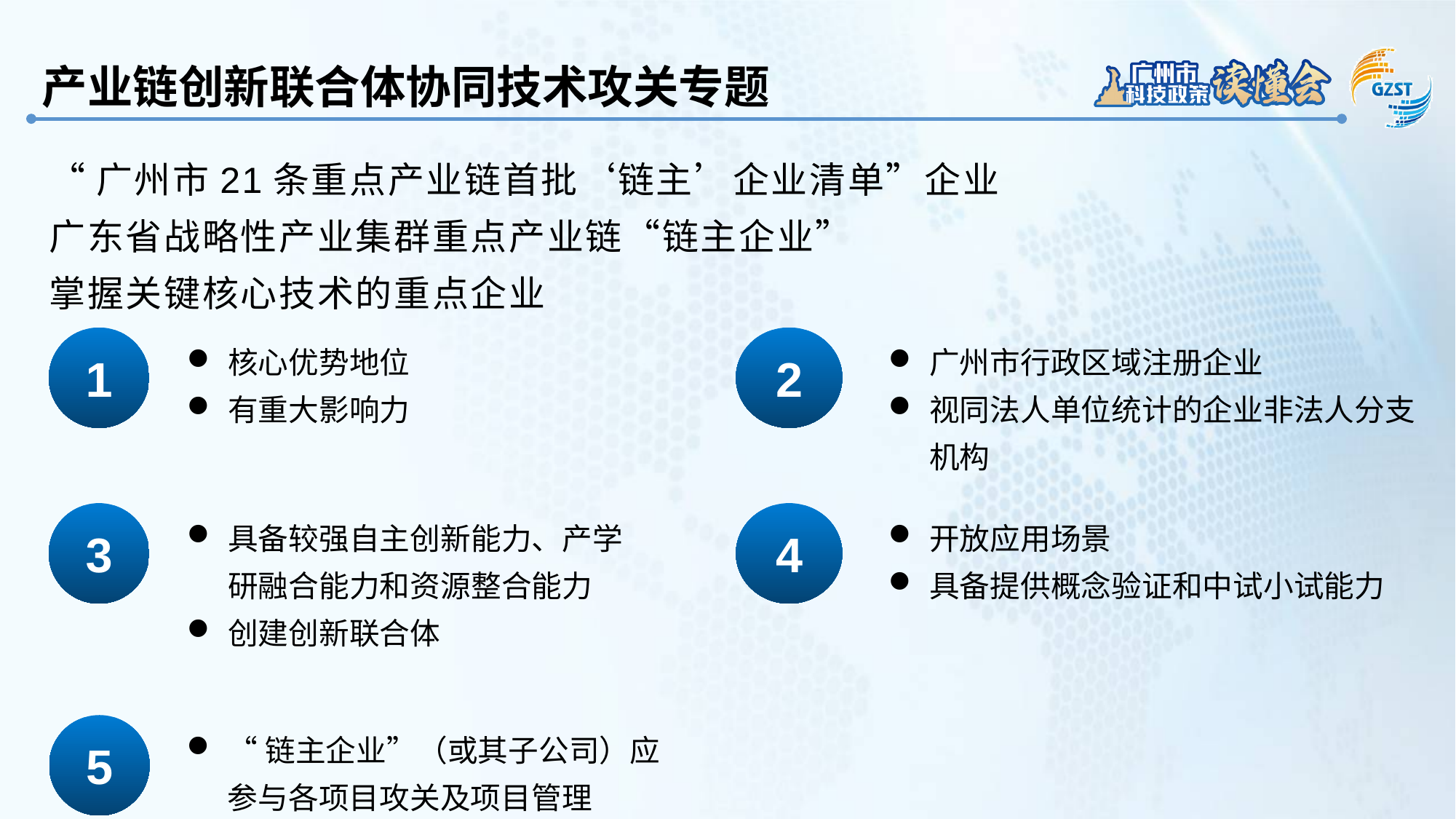

产业链创新联合体协同技术攻关专题
“广州市21条重点产业链首批‘链主’企业清单”企业
广东省战略性产业集群重点产业链“链主企业”
掌握关键核心技术的重点企业

核心优势地位
有重大影响力
2
广州市行政区域注册企业
视同法人单位统计的企业非法人分支机构
1
3
具备较强自主创新能力、产学研融合能力和资源整合能力
创建创新联合体
4
开放应用场景
具备提供概念验证和中试小试能力
5
“链主企业”（或其子公司）应参与各项目攻关及项目管理